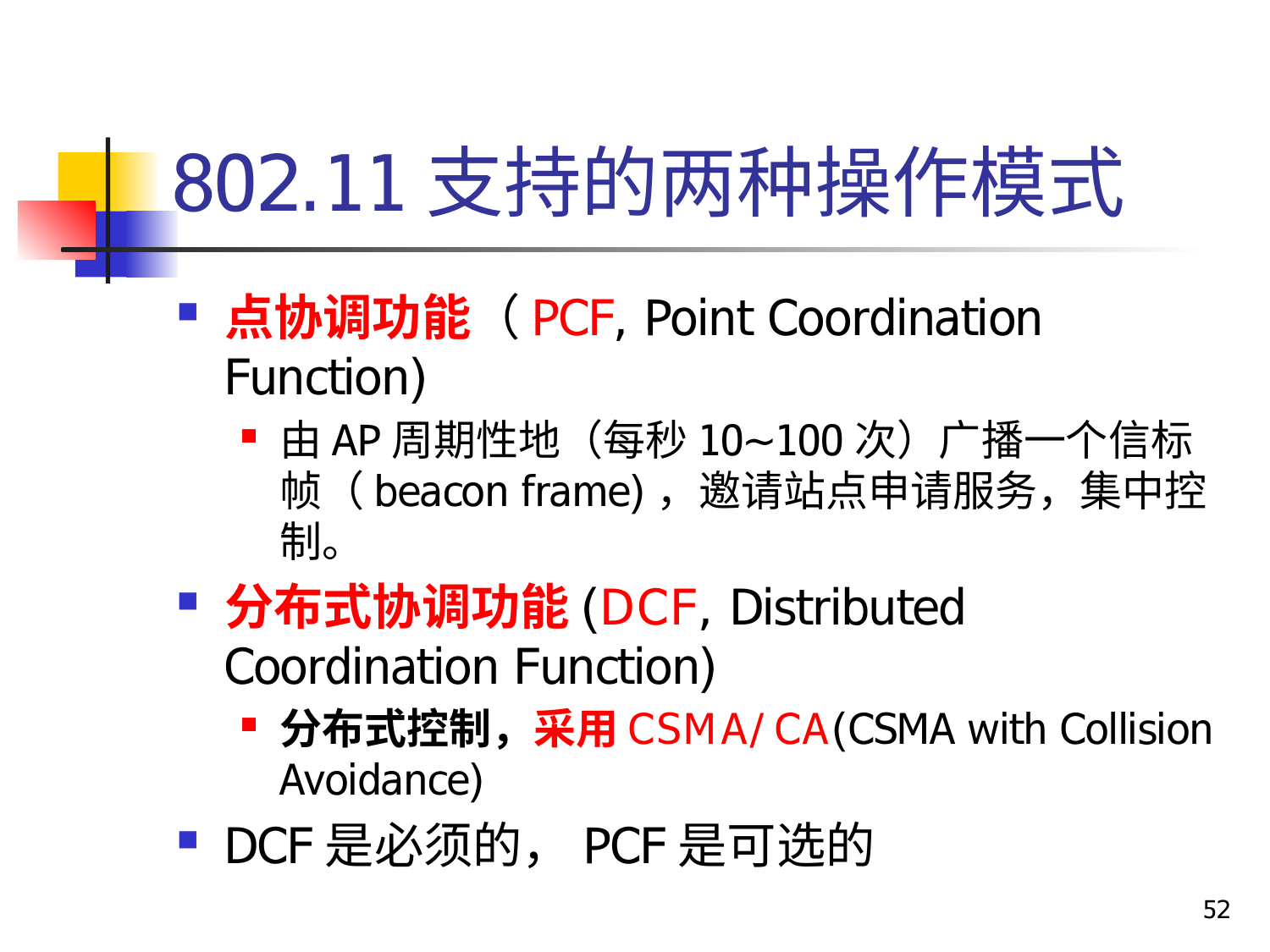

# 802.11支持的两种操作模式
点协调功能（PCF, Point Coordination Function)
由AP周期性地（每秒10~100次）广播一个信标帧（beacon frame)，邀请站点申请服务，集中控制。
分布式协调功能(DCF, Distributed Coordination Function)
分布式控制，采用CSMA/CA(CSMA with Collision Avoidance)
DCF是必须的，PCF是可选的
52